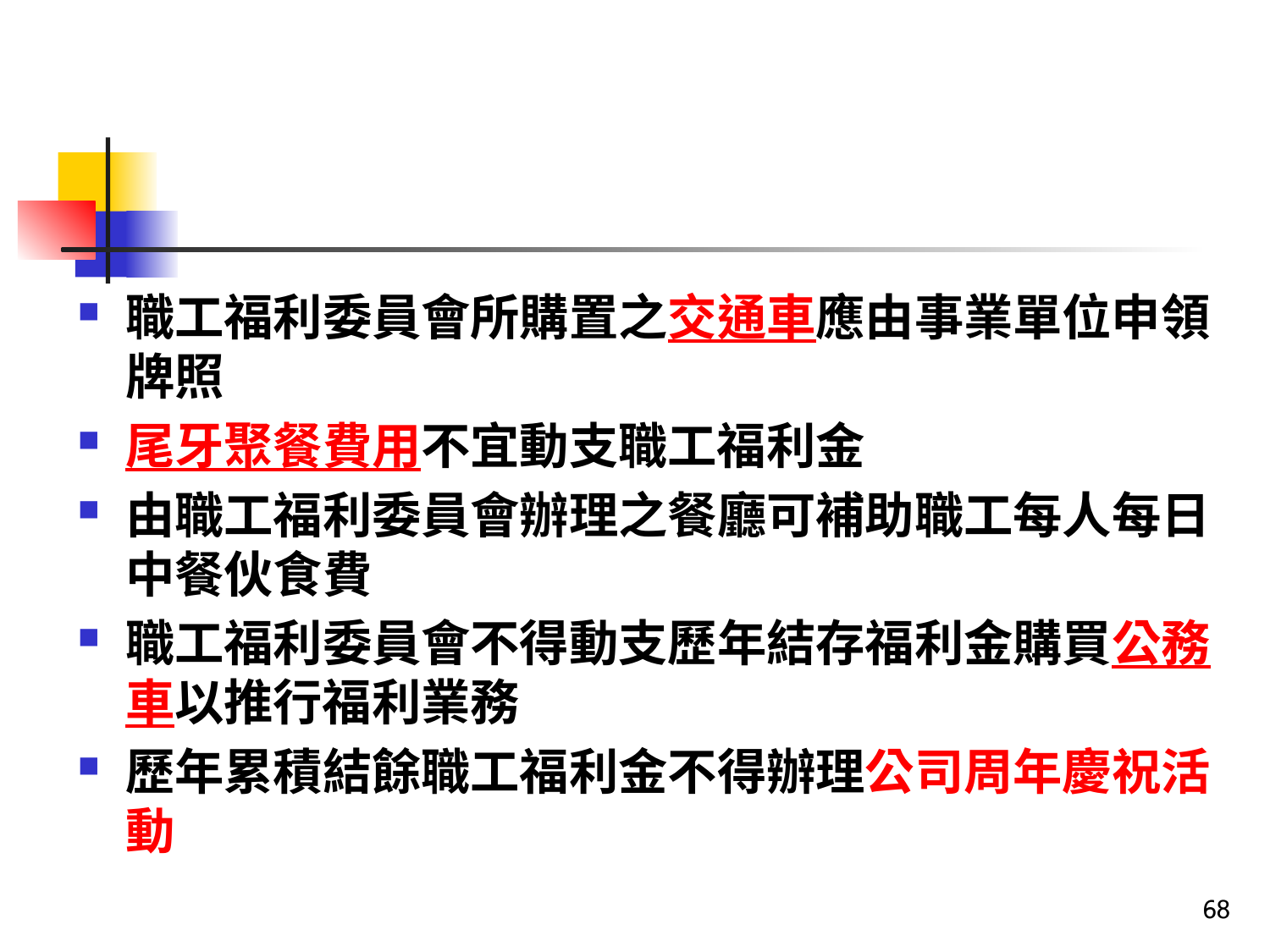

#
職工福利委員會所購置之交通車應由事業單位申領牌照
尾牙聚餐費用不宜動支職工福利金
由職工福利委員會辦理之餐廳可補助職工每人每日中餐伙食費
職工福利委員會不得動支歷年結存福利金購買公務車以推行福利業務
歷年累積結餘職工福利金不得辦理公司周年慶祝活動

68